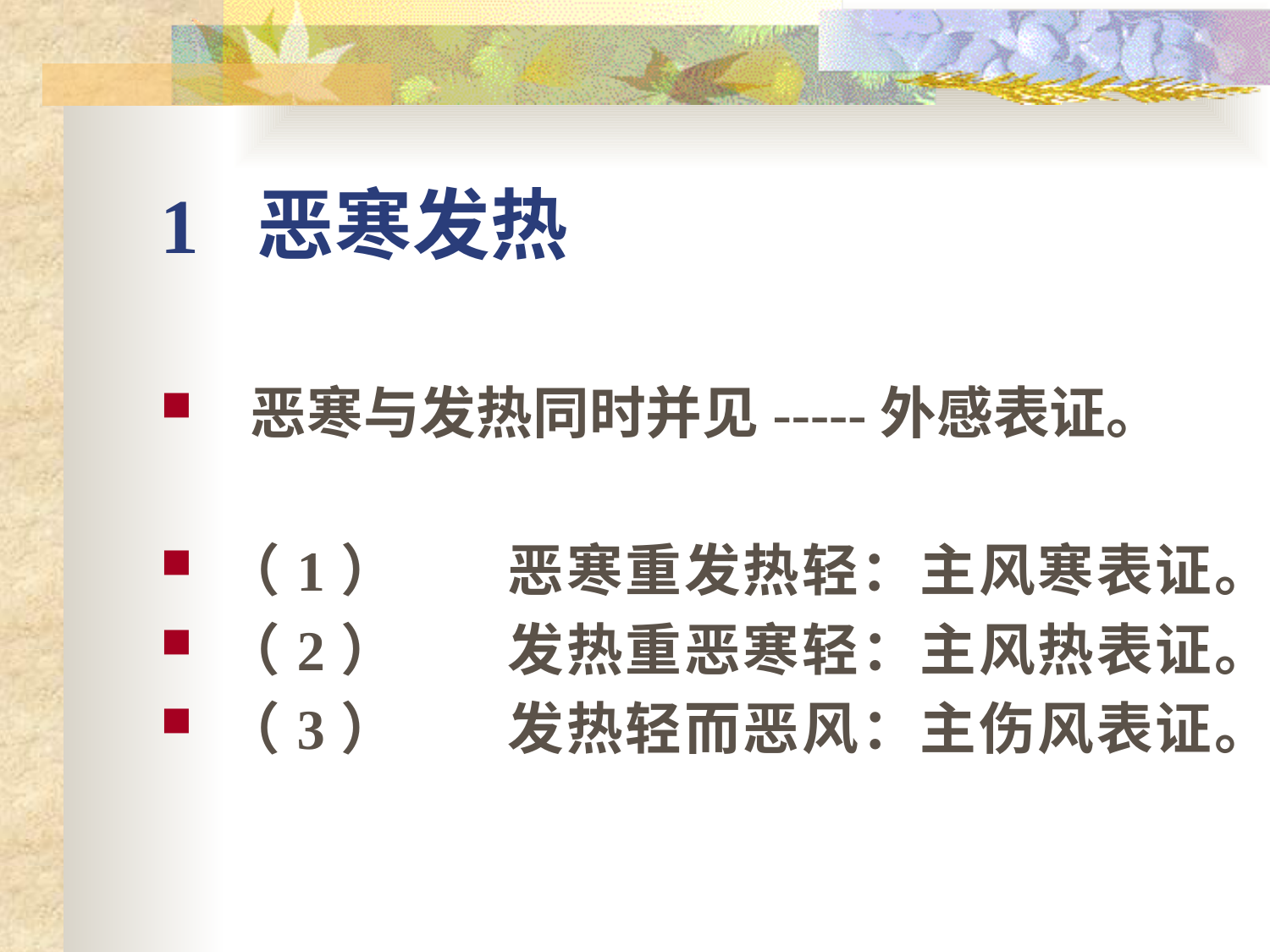

# 1  恶寒发热

 恶寒与发热同时并见-----外感表证。

（1）       恶寒重发热轻：主风寒表证。
（2）       发热重恶寒轻：主风热表证。
（3）       发热轻而恶风：主伤风表证。